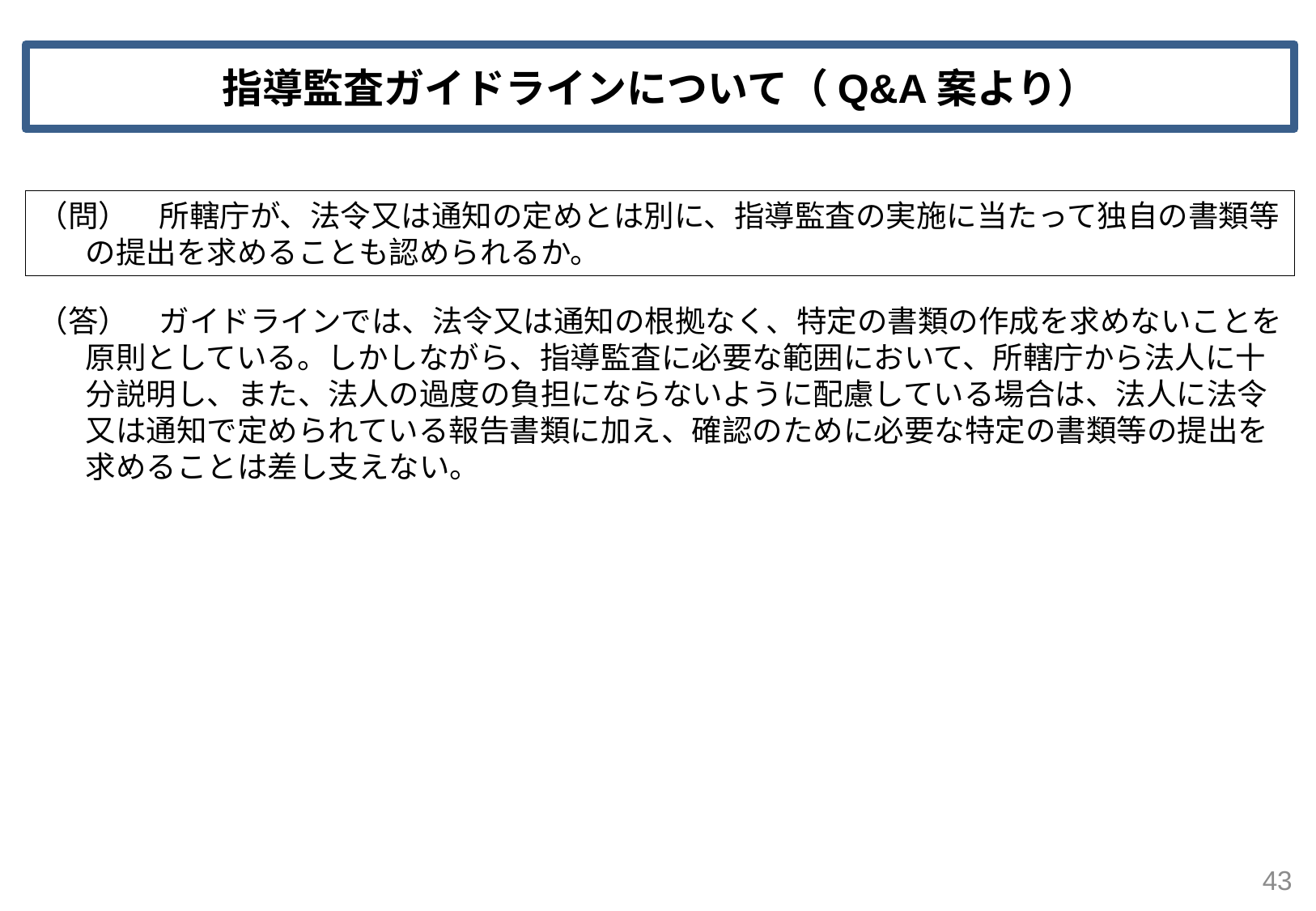

指導監査ガイドラインについて（Q&A案より）
（問）　所轄庁が、法令又は通知の定めとは別に、指導監査の実施に当たって独自の書類等の提出を求めることも認められるか。
（答）　ガイドラインでは、法令又は通知の根拠なく、特定の書類の作成を求めないことを原則としている。しかしながら、指導監査に必要な範囲において、所轄庁から法人に十分説明し、また、法人の過度の負担にならないように配慮している場合は、法人に法令又は通知で定められている報告書類に加え、確認のために必要な特定の書類等の提出を求めることは差し支えない。
43